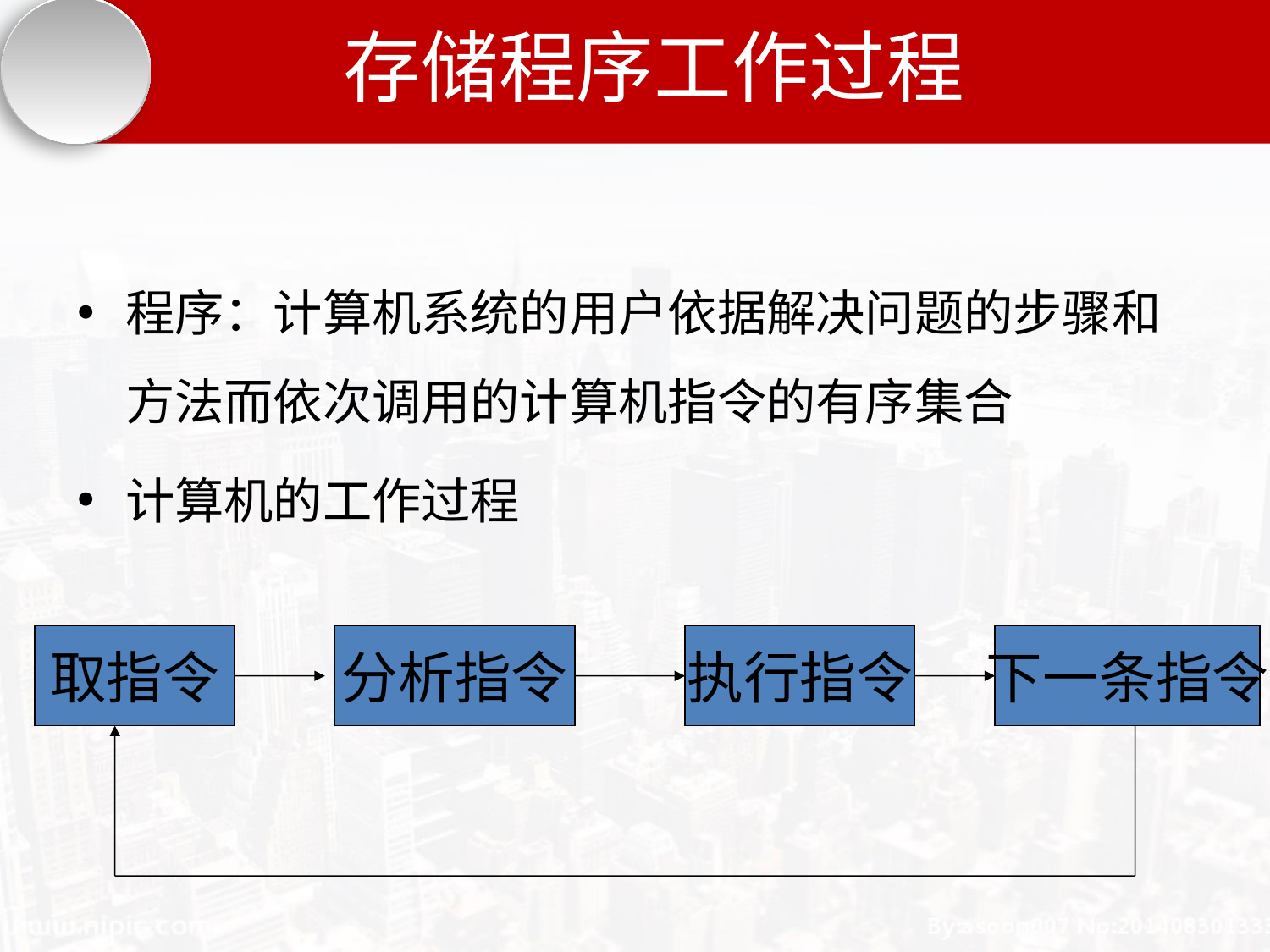

# 存储程序工作过程
程序：计算机系统的用户依据解决问题的步骤和方法而依次调用的计算机指令的有序集合
计算机的工作过程

取指令
分析指令
执行指令
下一条指令

26